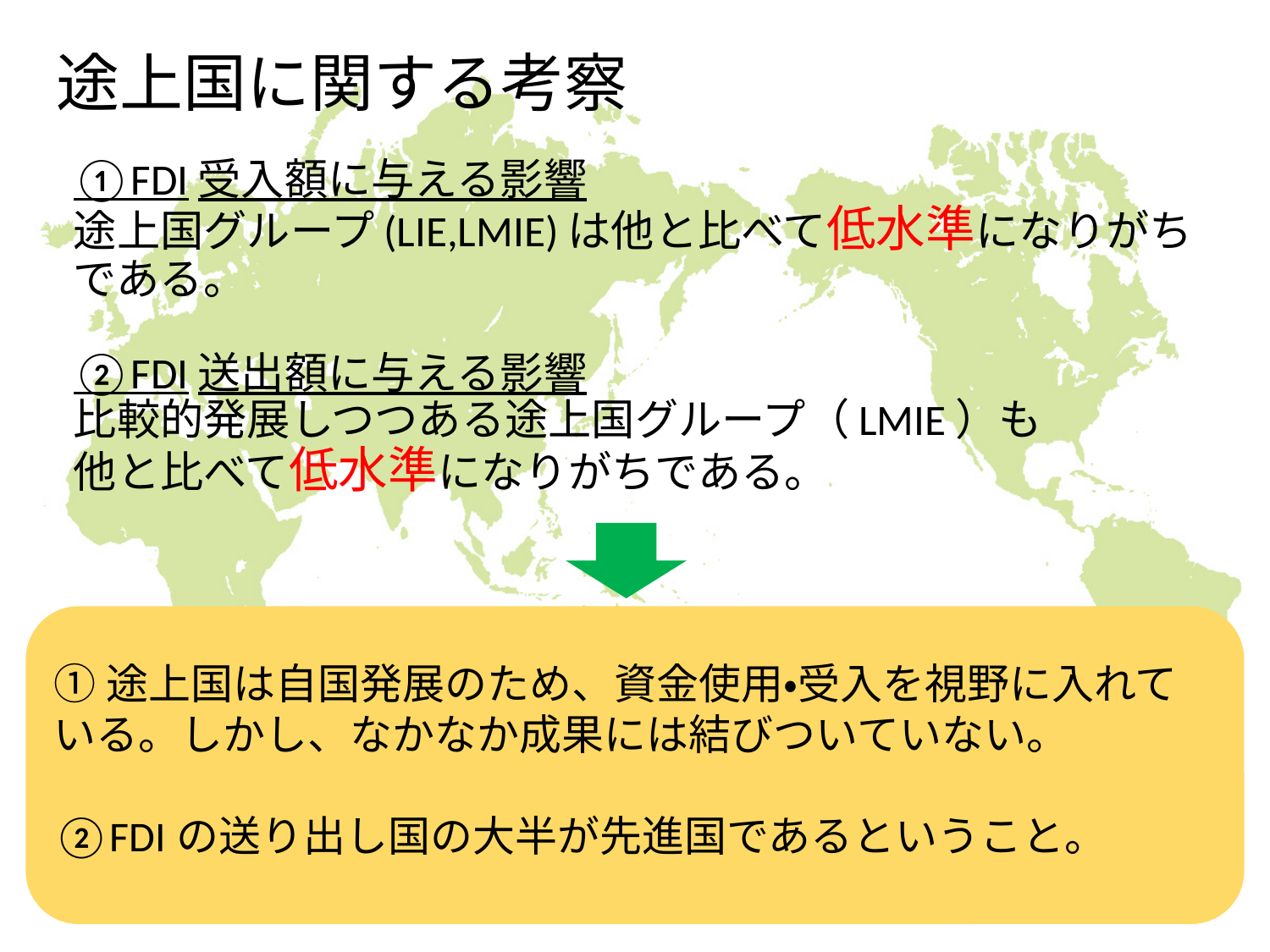

# 途上国に関する考察
①FDI受入額に与える影響
途上国グループ(LIE,LMIE)は他と比べて低水準になりがちである。
②FDI送出額に与える影響
比較的発展しつつある途上国グループ（LMIE）も
他と比べて低水準になりがちである。

①途上国は自国発展のため、資金使用・受入を視野に入れている。しかし、なかなか成果には結びついていない。

②FDIの送り出し国の大半が先進国であるということ。